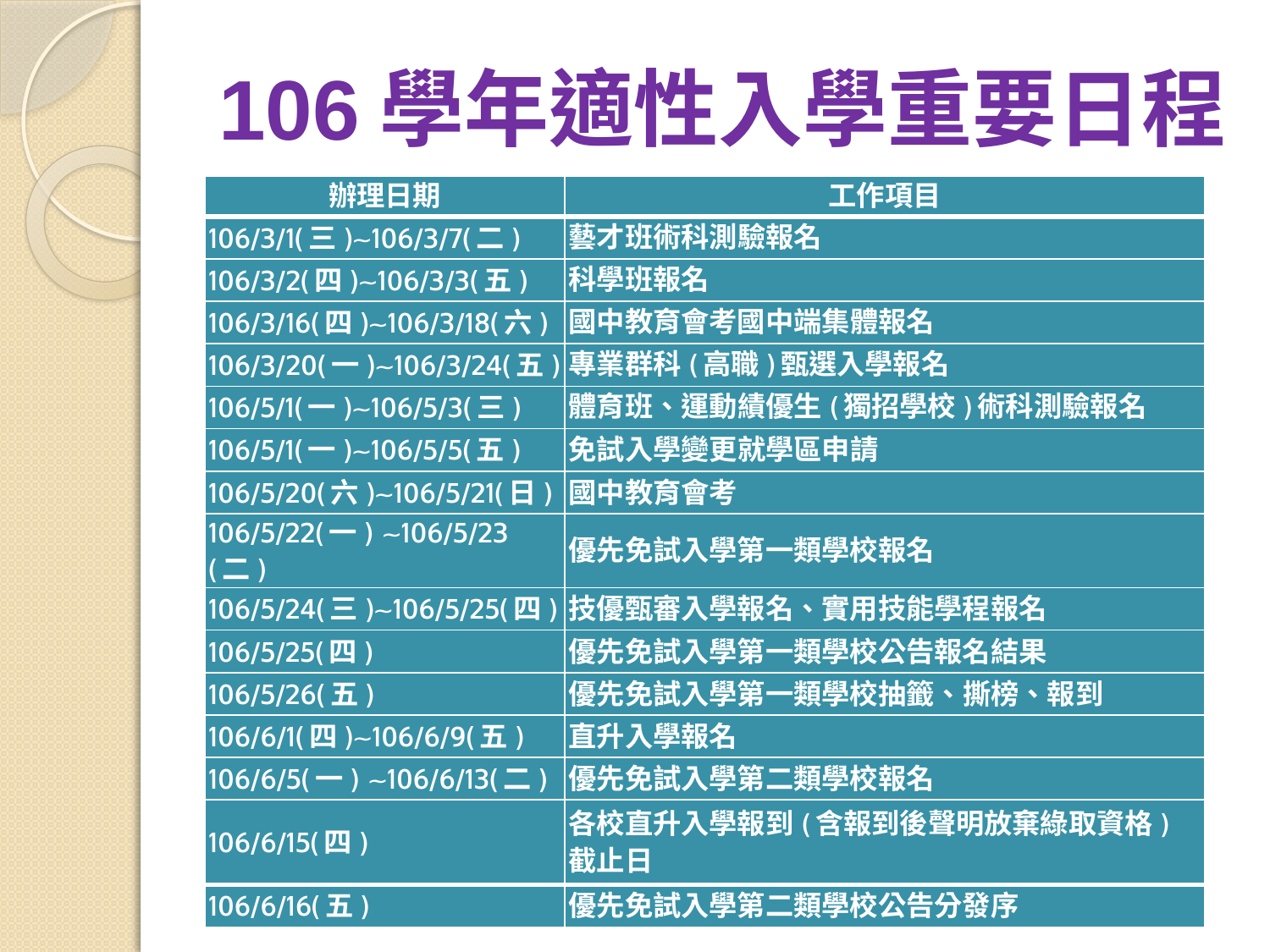

# 106學年適性入學重要日程
| 辦理日期 | 工作項目 |
| --- | --- |
| 106/3/1(三)~106/3/7(二) | 藝才班術科測驗報名 |
| 106/3/2(四)~106/3/3(五) | 科學班報名 |
| 106/3/16(四)~106/3/18(六) | 國中教育會考國中端集體報名 |
| 106/3/20(一)~106/3/24(五) | 專業群科(高職)甄選入學報名 |
| 106/5/1(一)~106/5/3(三) | 體育班、運動績優生(獨招學校)術科測驗報名 |
| 106/5/1(一)~106/5/5(五) | 免試入學變更就學區申請 |
| 106/5/20(六)~106/5/21(日) | 國中教育會考 |
| 106/5/22(一) ~106/5/23(二) | 優先免試入學第一類學校報名 |
| 106/5/24(三)~106/5/25(四) | 技優甄審入學報名、實用技能學程報名 |
| 106/5/25(四) | 優先免試入學第一類學校公告報名結果 |
| 106/5/26(五) | 優先免試入學第一類學校抽籤、撕榜、報到 |
| 106/6/1(四)~106/6/9(五) | 直升入學報名 |
| 106/6/5(一) ~106/6/13(二) | 優先免試入學第二類學校報名 |
| 106/6/15(四) | 各校直升入學報到(含報到後聲明放棄綠取資格)截止日 |
| 106/6/16(五) | 優先免試入學第二類學校公告分發序 |